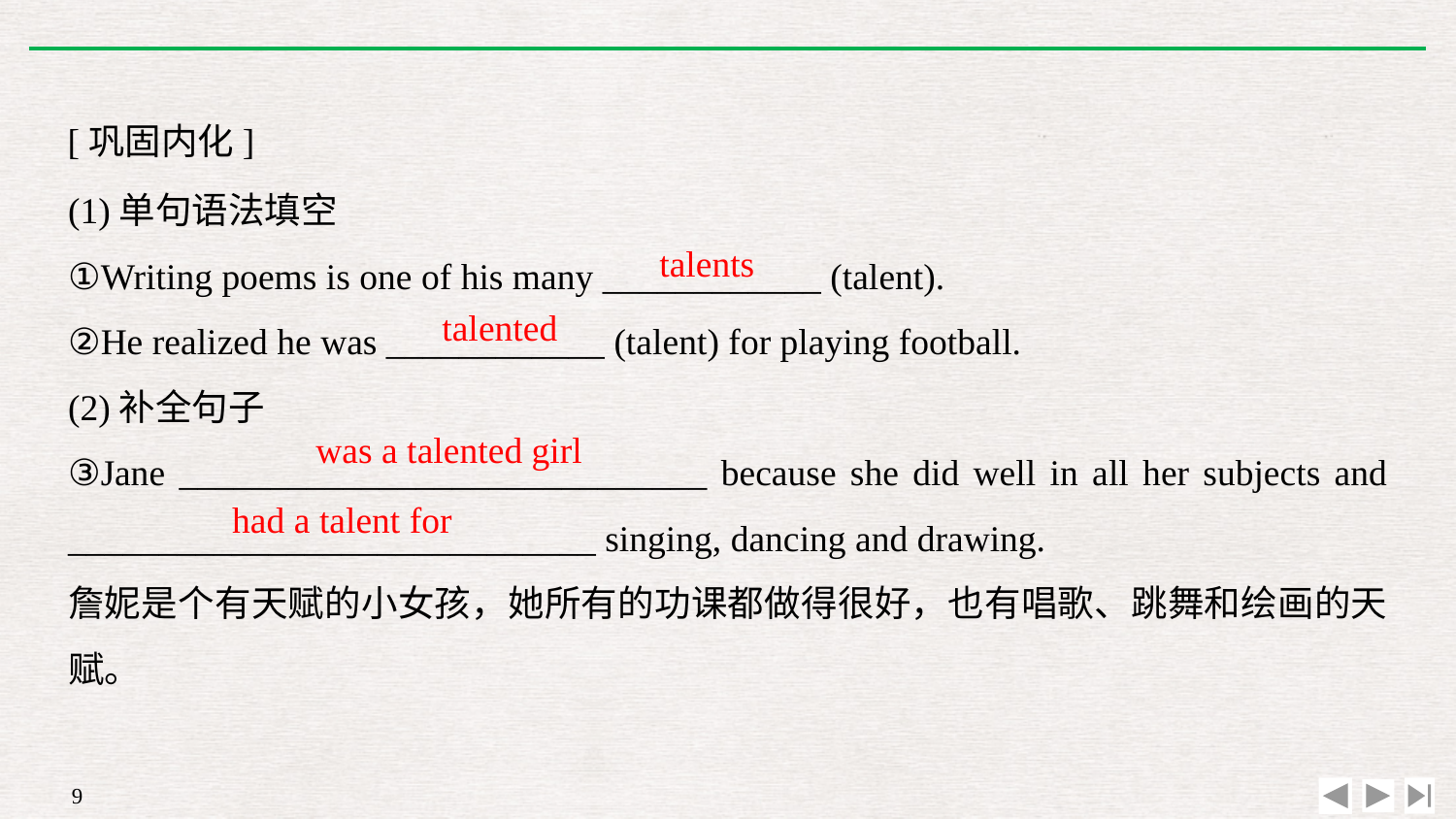

[巩固内化]
(1)单句语法填空
①Writing poems is one of his many ____________ (talent).
②He realized he was ____________ (talent) for playing football.
(2)补全句子
③Jane _____________________________ because she did well in all her subjects and _____________________________ singing, dancing and drawing.
詹妮是个有天赋的小女孩，她所有的功课都做得很好，也有唱歌、跳舞和绘画的天赋。
talents
talented
was a talented girl
had a talent for